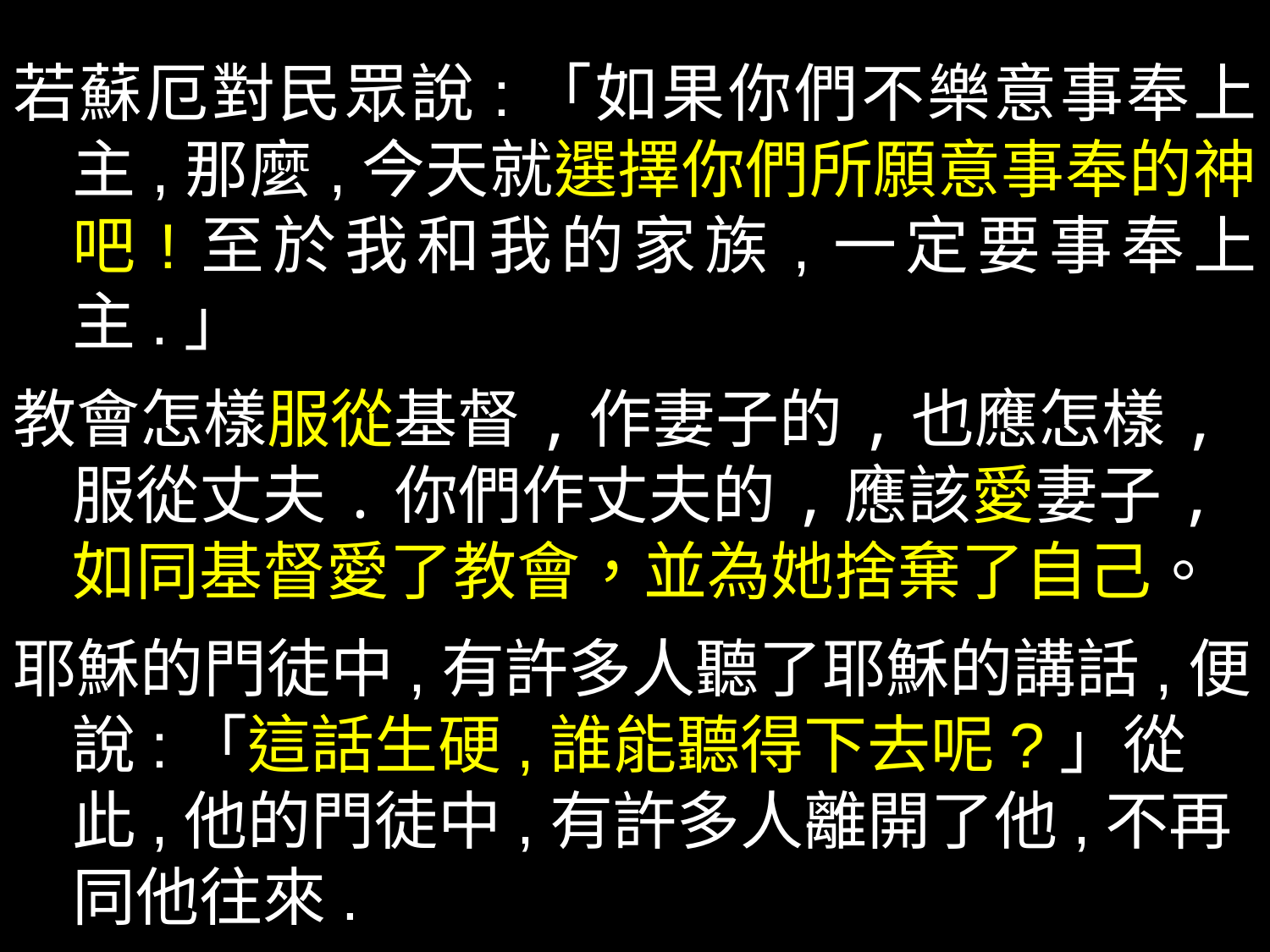

若蘇厄對民眾說:「如果你們不樂意事奉上主,那麼,今天就選擇你們所願意事奉的神吧!至於我和我的家族,一定要事奉上主.」
教會怎樣服從基督,作妻子的,也應怎樣,服從丈夫.你們作丈夫的,應該愛妻子, 如同基督愛了教會，並為她捨棄了自己。
耶穌的門徒中,有許多人聽了耶穌的講話,便說:「這話生硬,誰能聽得下去呢?」從此,他的門徒中,有許多人離開了他,不再同他往來.